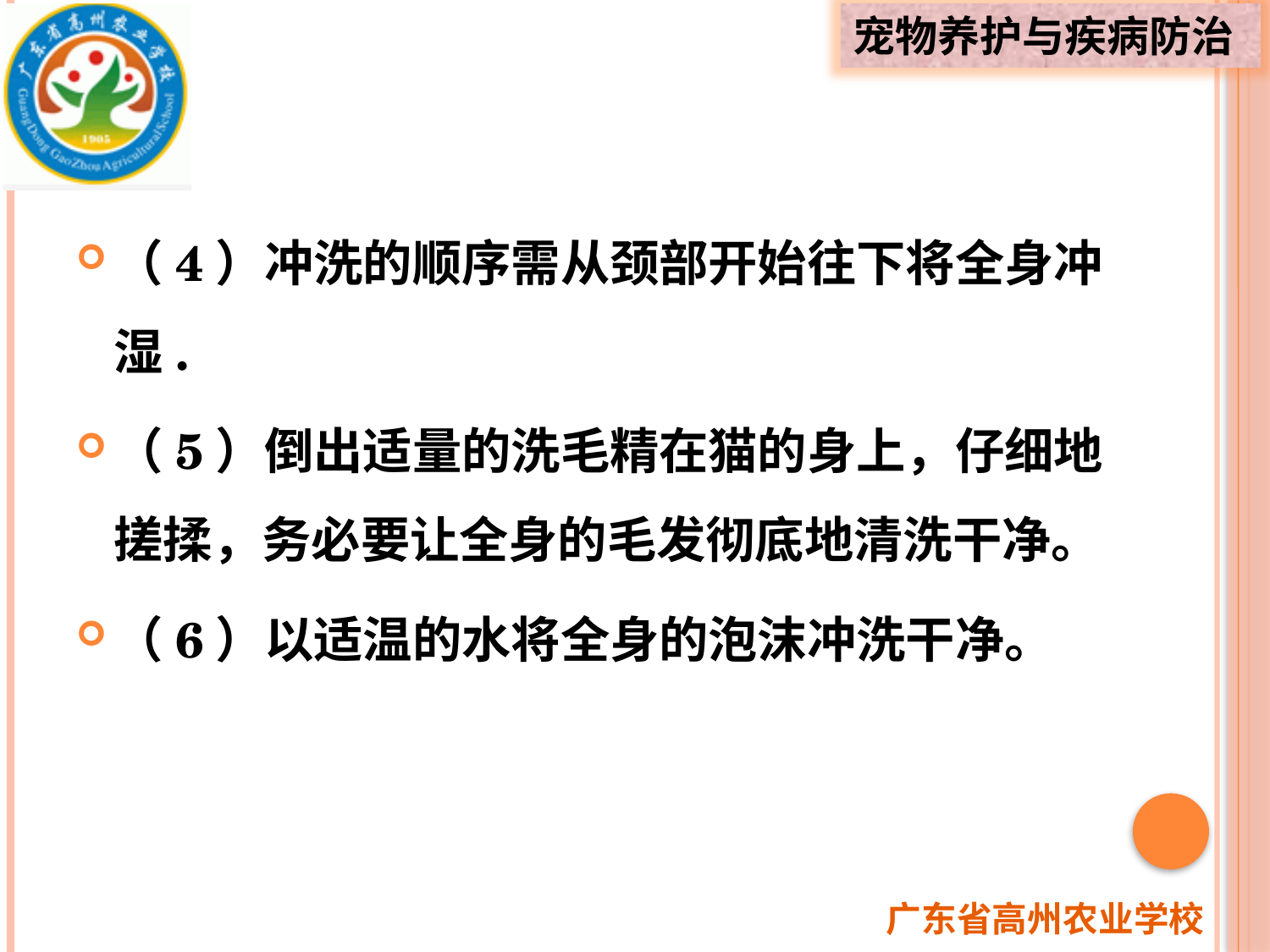

（4）冲洗的顺序需从颈部开始往下将全身冲湿.
（5）倒出适量的洗毛精在猫的身上，仔细地搓揉，务必要让全身的毛发彻底地清洗干净。
（6）以适温的水将全身的泡沫冲洗干净。